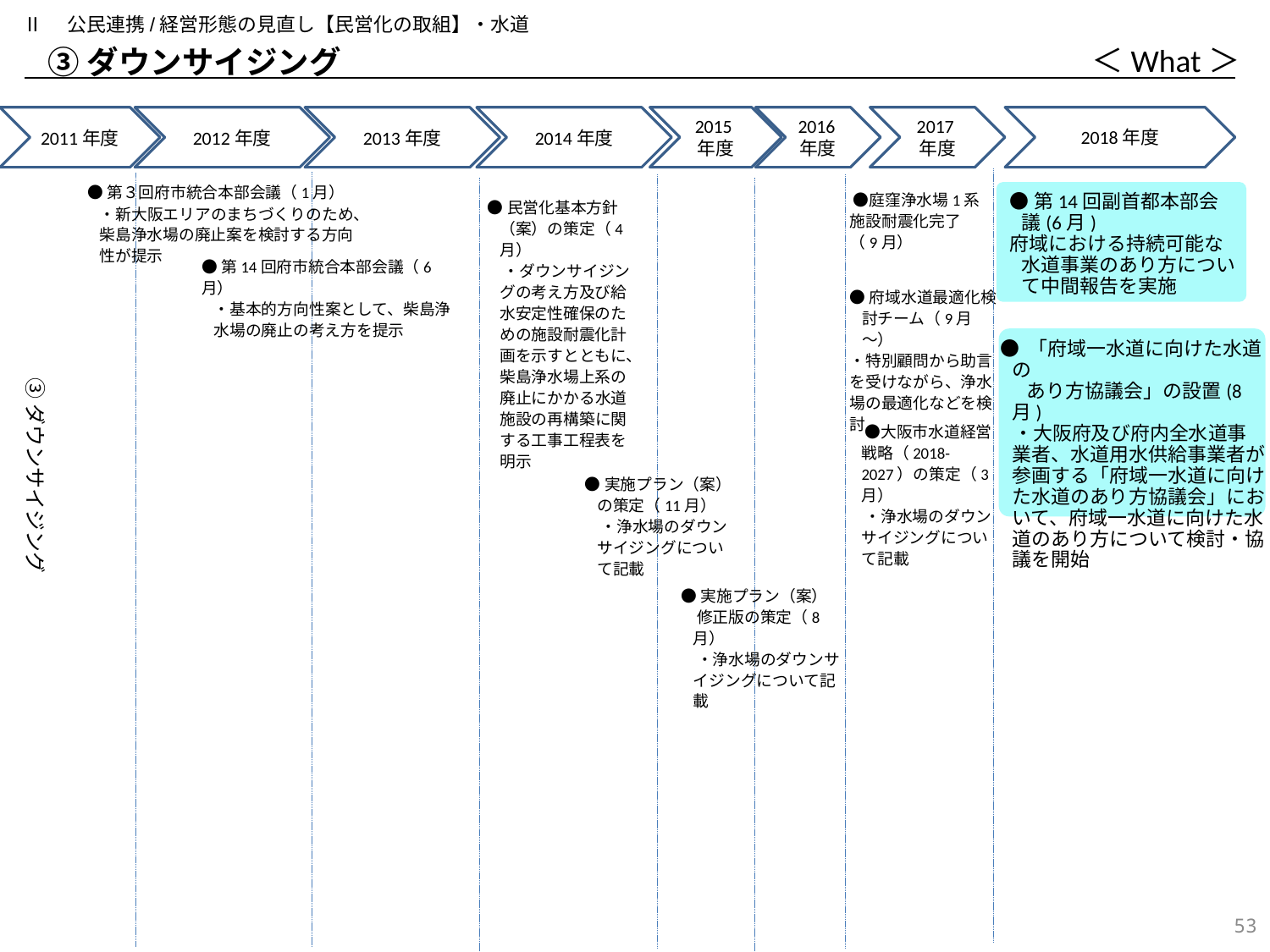

Ⅱ　公民連携/経営形態の見直し【民営化の取組】・水道
＜What＞
③ダウンサイジング
2015年度
2017年度
2018年度
2016年度
2011年度
2012年度
2013年度
2014年度
●第３回府市統合本部会議（1月）
・新大阪エリアのまちづくりのため、柴島浄水場の廃止案を検討する方向性が提示

　●庭窪浄水場1系施設耐震化完了（9月）

●第14回副首都本部会議(6月)
府域における持続可能な水道事業のあり方について中間報告を実施
●民営化基本方針（案）の策定（4月）
　・ダウンサイジングの考え方及び給水安定性確保のための施設耐震化計画を示すとともに、柴島浄水場上系の廃止にかかる水道施設の再構築に関する工事工程表を明示
●第14回府市統合本部会議（6月）
・基本的方向性案として、柴島浄水場の廃止の考え方を提示
●府域水道最適化検討チーム（9月～）
・特別顧問から助言を受けながら、浄水場の最適化などを検討

● 「府域一水道に向けた水道の
     あり方協議会」の設置(8月)
  ・大阪府及び府内全水道事業者、水道用水供給事業者が参画する「府域一水道に向けた水道のあり方協議会」において、府域一水道に向けた水道のあり方について検討・協議を開始
③ダウンサイジング
　●大阪市水道経営戦略（2018-2027）の策定（3月）
　・浄水場のダウンサイジングについて記載
●実施プラン（案）の策定（11月）
　・浄水場のダウンサイジングについて記載
●実施プラン（案）
　修正版の策定（8月）
　・浄水場のダウンサイジングについて記載
53